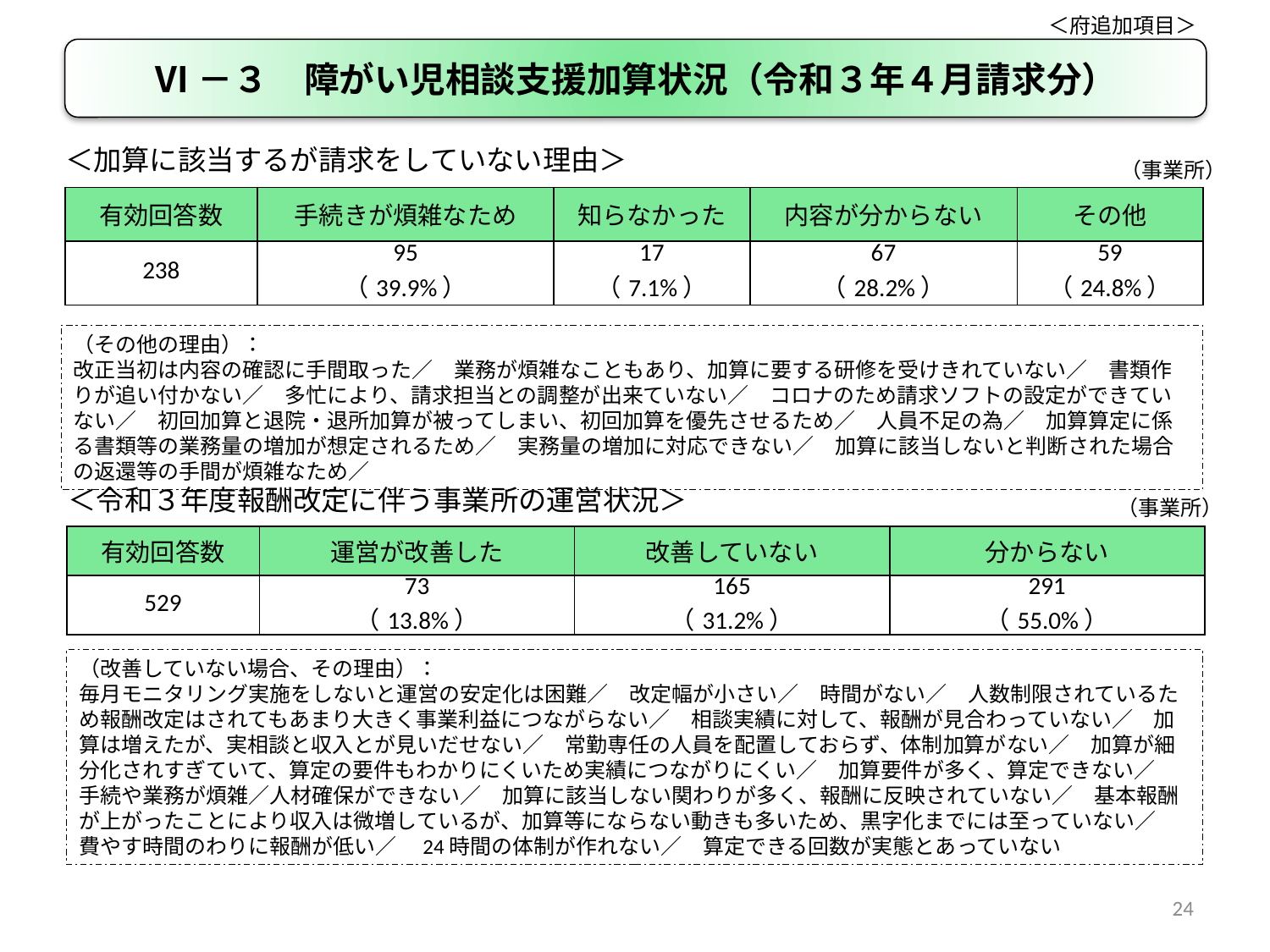

＜府追加項目＞
Ⅵ－３　障がい児相談支援加算状況（令和３年４月請求分）
＜加算に該当するが請求をしていない理由＞
（事業所）
| 有効回答数 | 手続きが煩雑なため | 知らなかった | 内容が分からない | その他 |
| --- | --- | --- | --- | --- |
| 238 | 95 （39.9%） | 17 （7.1%） | 67 （28.2%） | 59 （24.8%） |
（その他の理由）：
改正当初は内容の確認に手間取った／　業務が煩雑なこともあり、加算に要する研修を受けきれていない／　書類作りが追い付かない／　多忙により、請求担当との調整が出来ていない／　コロナのため請求ソフトの設定ができていない／　初回加算と退院・退所加算が被ってしまい、初回加算を優先させるため／　人員不足の為／　加算算定に係る書類等の業務量の増加が想定されるため／　実務量の増加に対応できない／　加算に該当しないと判断された場合の返還等の手間が煩雑なため／
＜令和３年度報酬改定に伴う事業所の運営状況＞
（事業所）
| 有効回答数 | 運営が改善した | 改善していない | 分からない |
| --- | --- | --- | --- |
| 529 | 73 （13.8%） | 165 （31.2%） | 291 （55.0%） |
（改善していない場合、その理由）：
毎月モニタリング実施をしないと運営の安定化は困難／　改定幅が小さい／　時間がない／　人数制限されているため報酬改定はされてもあまり大きく事業利益につながらない／　相談実績に対して、報酬が見合わっていない／　加算は増えたが、実相談と収入とが見いだせない／　常勤専任の人員を配置しておらず、体制加算がない／　加算が細分化されすぎていて、算定の要件もわかりにくいため実績につながりにくい／　加算要件が多く、算定できない／　手続や業務が煩雑／人材確保ができない／　加算に該当しない関わりが多く、報酬に反映されていない／　基本報酬が上がったことにより収入は微増しているが、加算等にならない動きも多いため、黒字化までには至っていない／　費やす時間のわりに報酬が低い／　24時間の体制が作れない／　算定できる回数が実態とあっていない
24